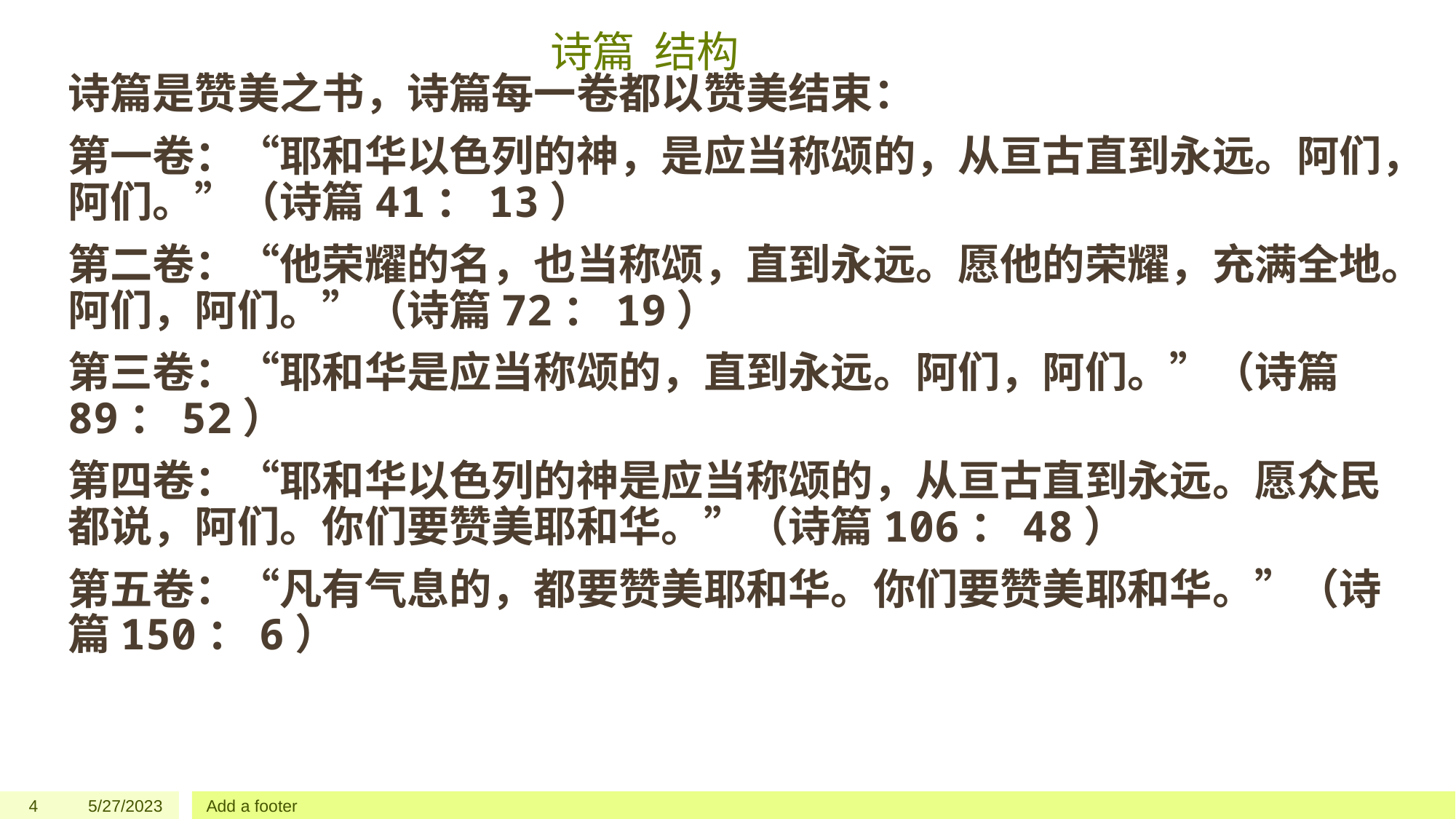

# 诗篇  结构
诗篇是赞美之书，诗篇每一卷都以赞美结束：
第一卷：“耶和华以色列的神，是应当称颂的，从亘古直到永远。阿们，阿们。”（诗篇41：13）
第二卷：“他荣耀的名，也当称颂，直到永远。愿他的荣耀，充满全地。阿们，阿们。”（诗篇72：19）
第三卷：“耶和华是应当称颂的，直到永远。阿们，阿们。”（诗篇89：52）
第四卷：“耶和华以色列的神是应当称颂的，从亘古直到永远。愿众民都说，阿们。你们要赞美耶和华。”（诗篇106：48）
第五卷：“凡有气息的，都要赞美耶和华。你们要赞美耶和华。”（诗篇150：6）

4
5/27/2023
Add a footer